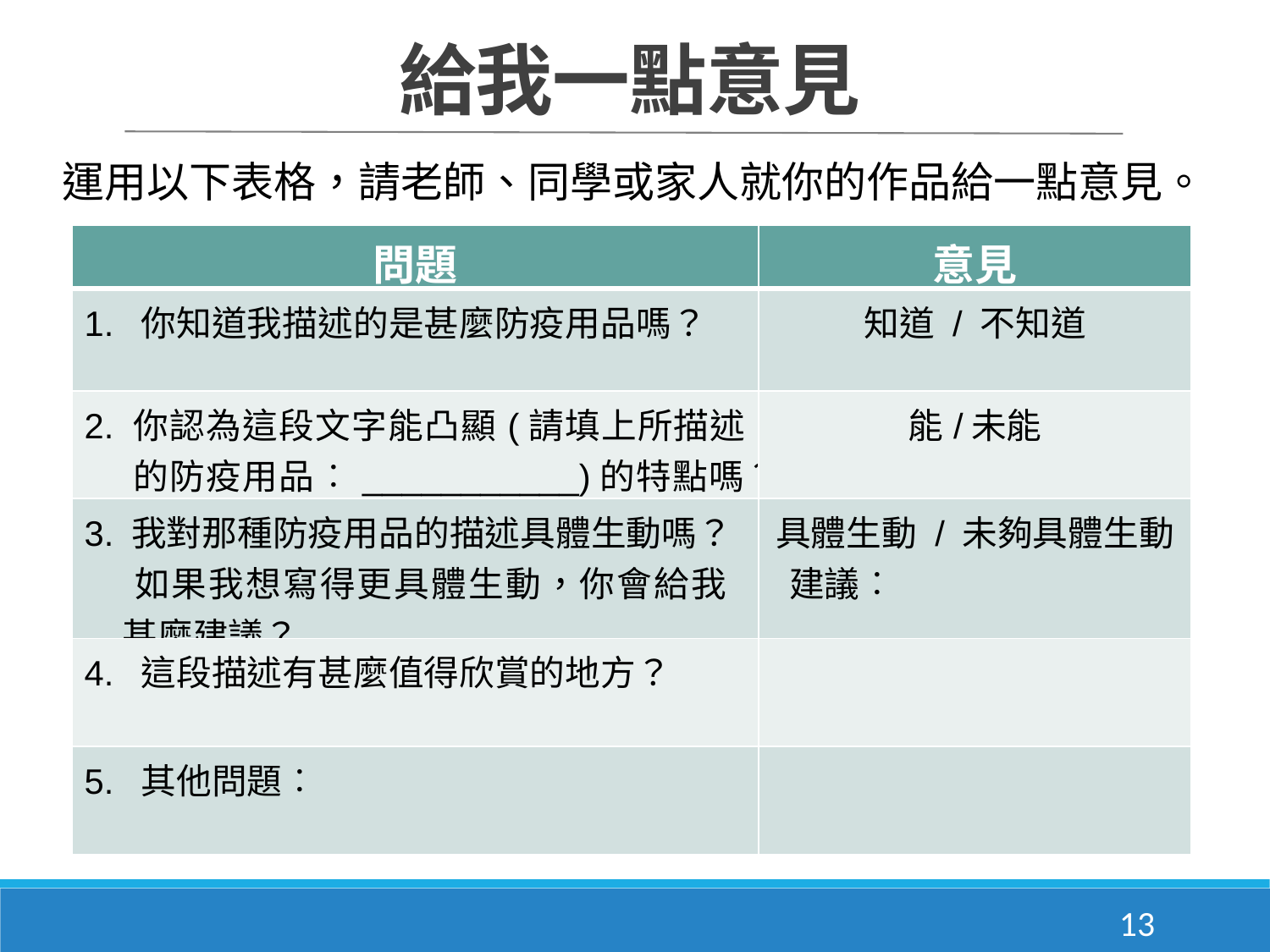

給我一點意見
運用以下表格，請老師、同學或家人就你的作品給一點意見。
| 問題 | 意見 |
| --- | --- |
| 1. 你知道我描述的是甚麼防疫用品嗎？ | 知道 / 不知道 |
| 2. 你認為這段文字能凸顯(請填上所描述的防疫用品︰\_\_\_\_\_\_\_\_\_\_\_)的特點嗎？ | 能/未能 |
| 3. 我對那種防疫用品的描述具體生動嗎？ 如果我想寫得更具體生動，你會給我 甚麼建議？ | 具體生動 / 未夠具體生動 建議︰ |
| 4. 這段描述有甚麼值得欣賞的地方？ |  |
| 5. 其他問題︰ |  |
13